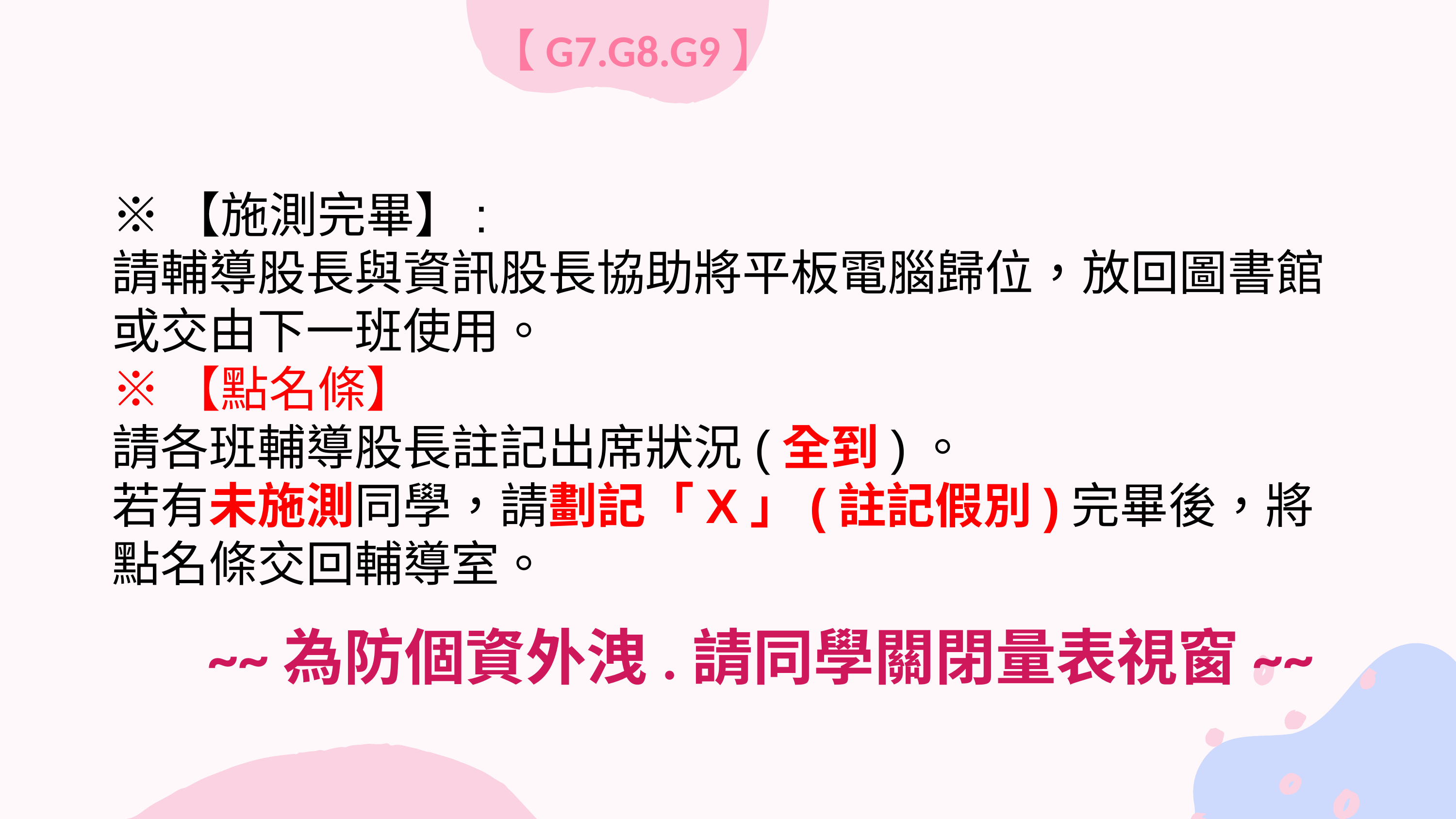

【G7.G8.G9】
※【施測完畢】:
請輔導股長與資訊股長協助將平板電腦歸位，放回圖書館或交由下一班使用。
※【點名條】
請各班輔導股長註記出席狀況(全到)。
若有未施測同學，請劃記「X」(註記假別)完畢後，將點名條交回輔導室。
~~為防個資外洩.請同學關閉量表視窗~~